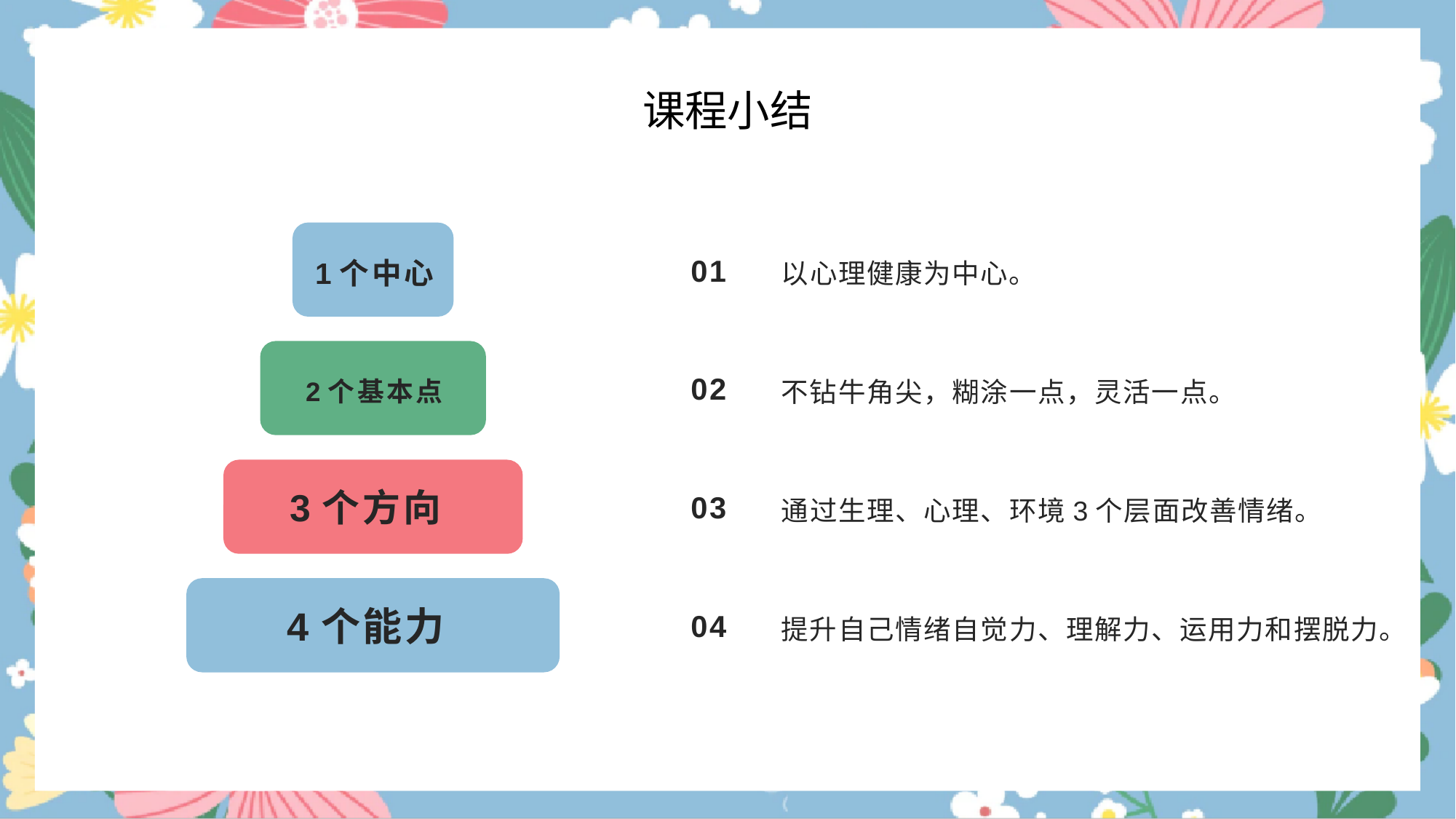

课程小结

以心理健康为中心。
1个中心
01

不钻牛角尖，糊涂一点，灵活一点。
2个基本点
02

通过生理、心理、环境3个层面改善情绪。
3个方向
03

提升自己情绪自觉力、理解力、运用力和摆脱力。
4个能力
04